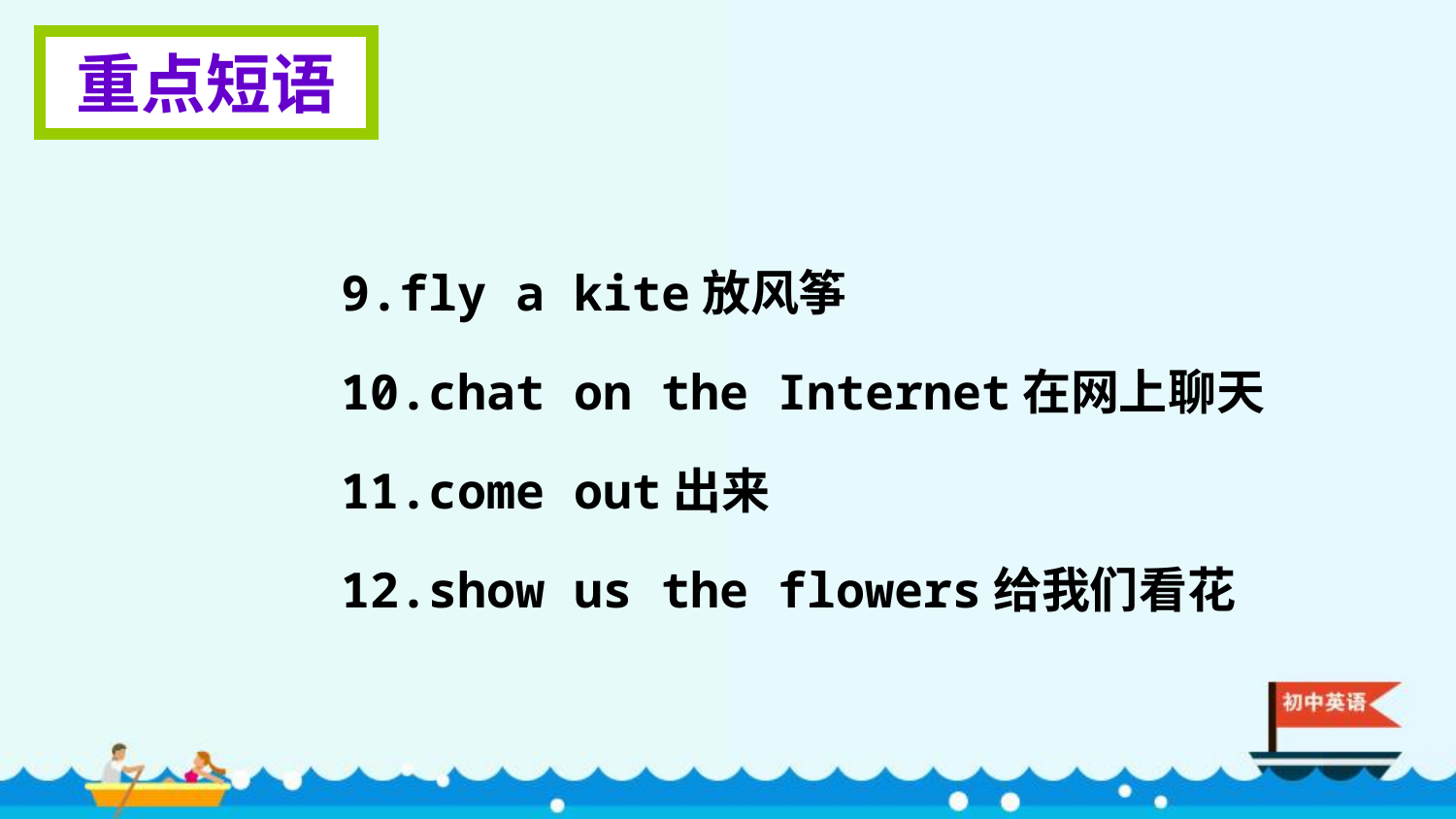

重点短语
9.fly a kite放风筝
10.chat on the Internet在网上聊天
11.come out出来
12.show us the flowers给我们看花